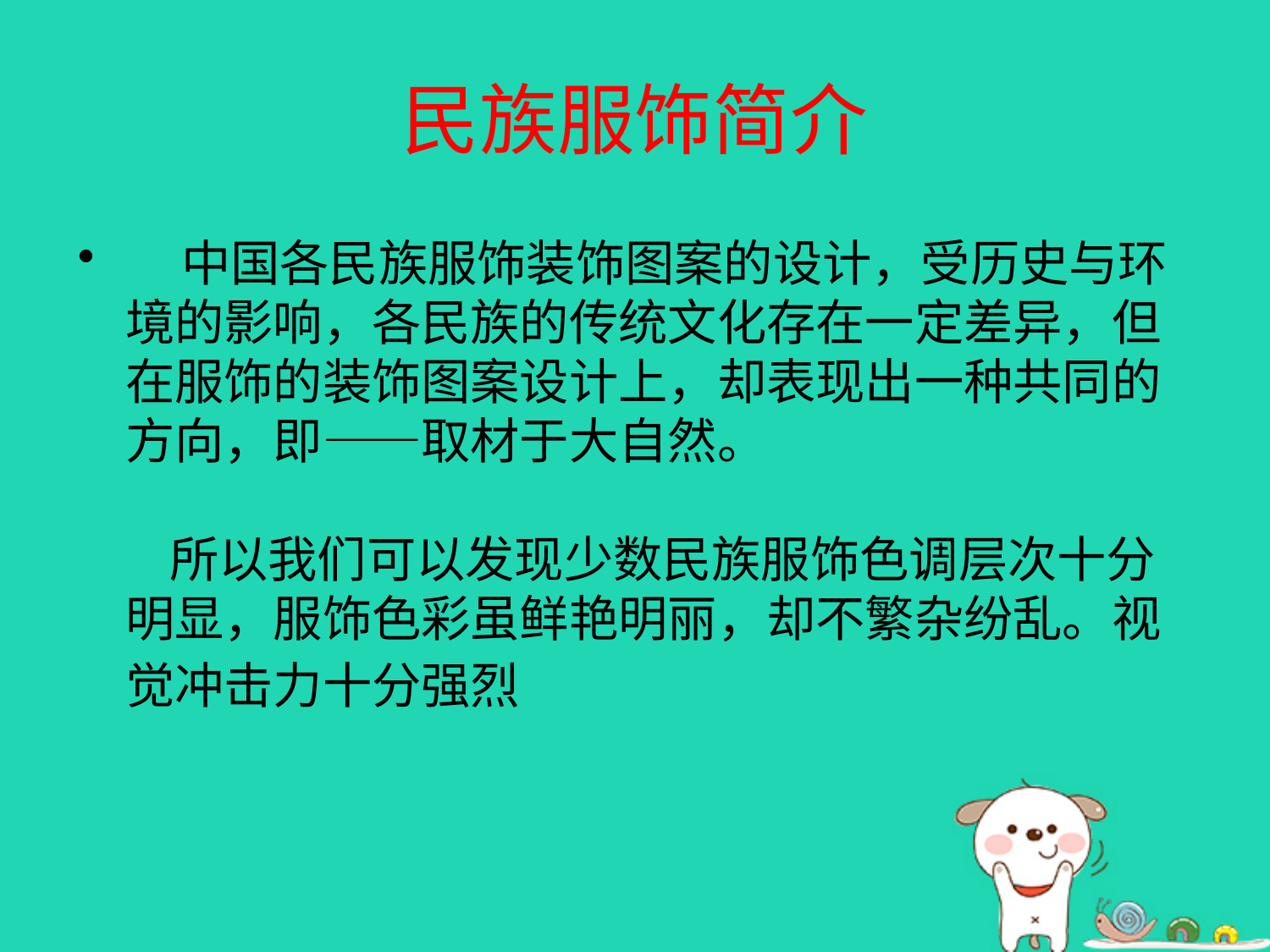

# 民族服饰简介
    中国各民族服饰装饰图案的设计，受历史与环境的影响，各民族的传统文化存在一定差异，但在服饰的装饰图案设计上，却表现出一种共同的方向，即——取材于大自然。
    所以我们可以发现少数民族服饰色调层次十分明显，服饰色彩虽鲜艳明丽，却不繁杂纷乱。视觉冲击力十分强烈